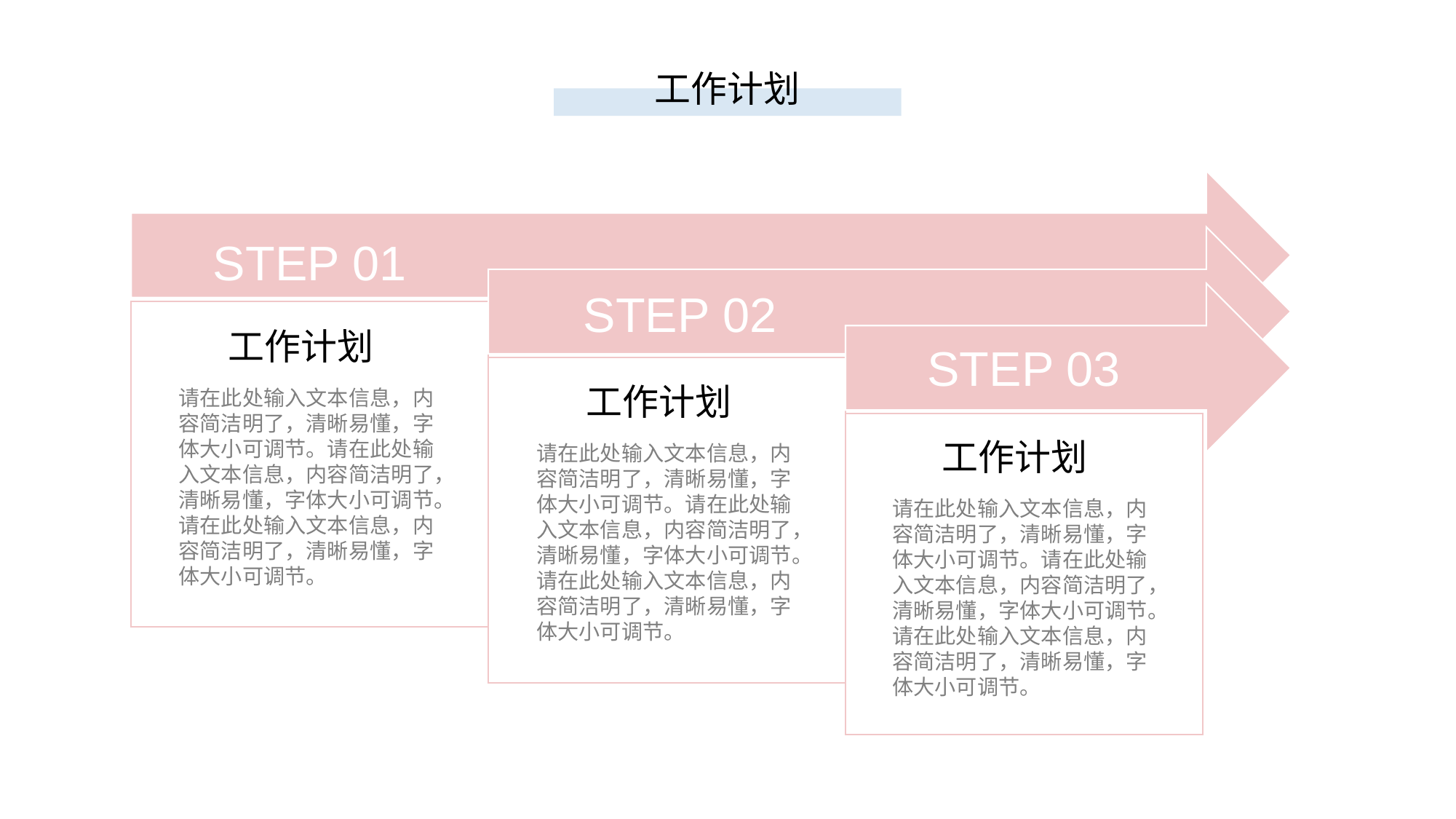

工作计划

STEP 01

STEP 02

工作计划
STEP 03

工作计划
请在此处输入文本信息，内容简洁明了，清晰易懂，字体大小可调节。请在此处输入文本信息，内容简洁明了，清晰易懂，字体大小可调节。请在此处输入文本信息，内容简洁明了，清晰易懂，字体大小可调节。

工作计划
请在此处输入文本信息，内容简洁明了，清晰易懂，字体大小可调节。请在此处输入文本信息，内容简洁明了，清晰易懂，字体大小可调节。请在此处输入文本信息，内容简洁明了，清晰易懂，字体大小可调节。

请在此处输入文本信息，内容简洁明了，清晰易懂，字体大小可调节。请在此处输入文本信息，内容简洁明了，清晰易懂，字体大小可调节。请在此处输入文本信息，内容简洁明了，清晰易懂，字体大小可调节。